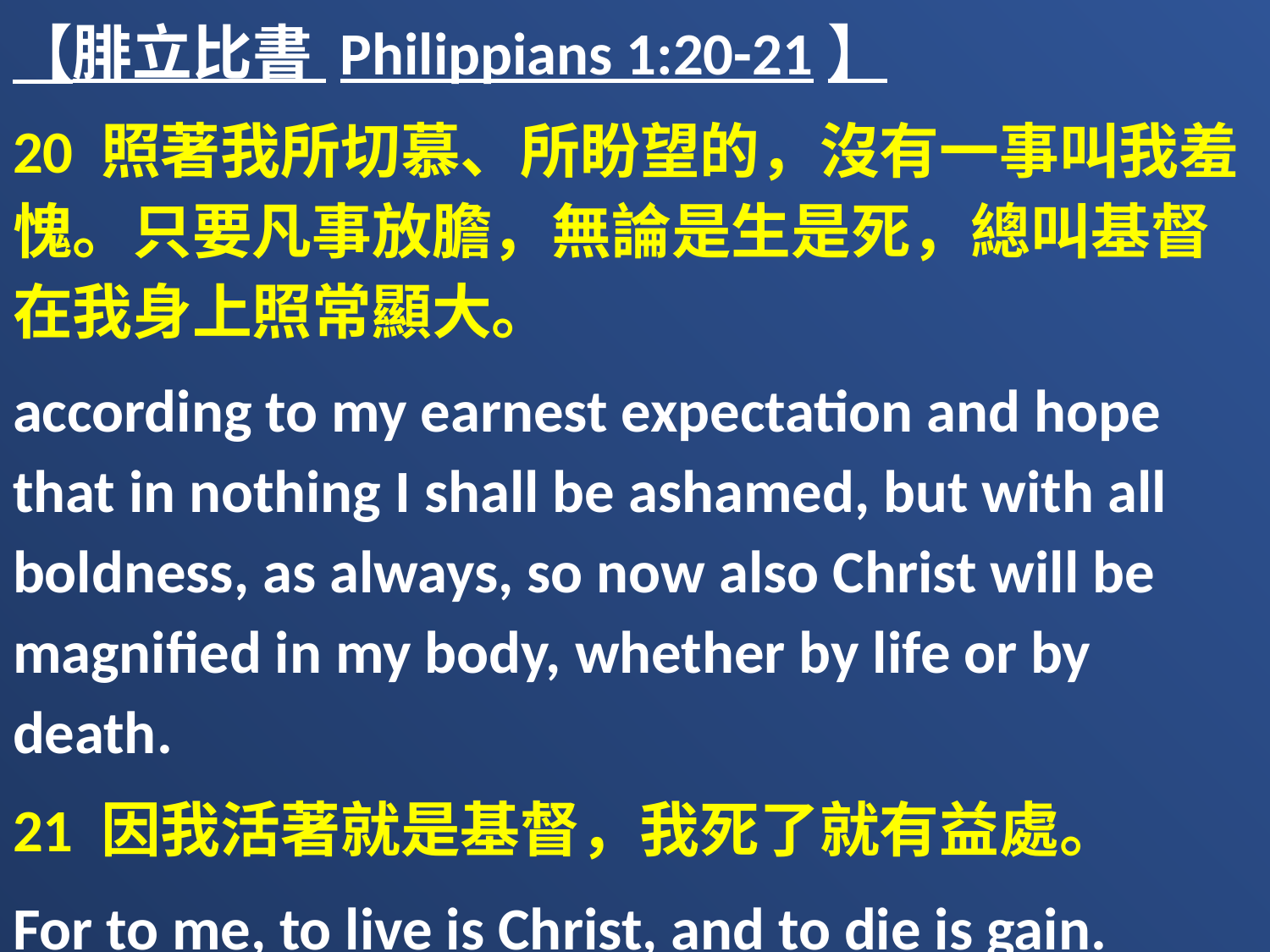

【腓立比書 Philippians 1:20-21】
20 照著我所切慕、所盼望的，沒有一事叫我羞愧。只要凡事放膽，無論是生是死，總叫基督在我身上照常顯大。
according to my earnest expectation and hope that in nothing I shall be ashamed, but with all boldness, as always, so now also Christ will be magnified in my body, whether by life or by death.
21 因我活著就是基督，我死了就有益處。
For to me, to live is Christ, and to die is gain.